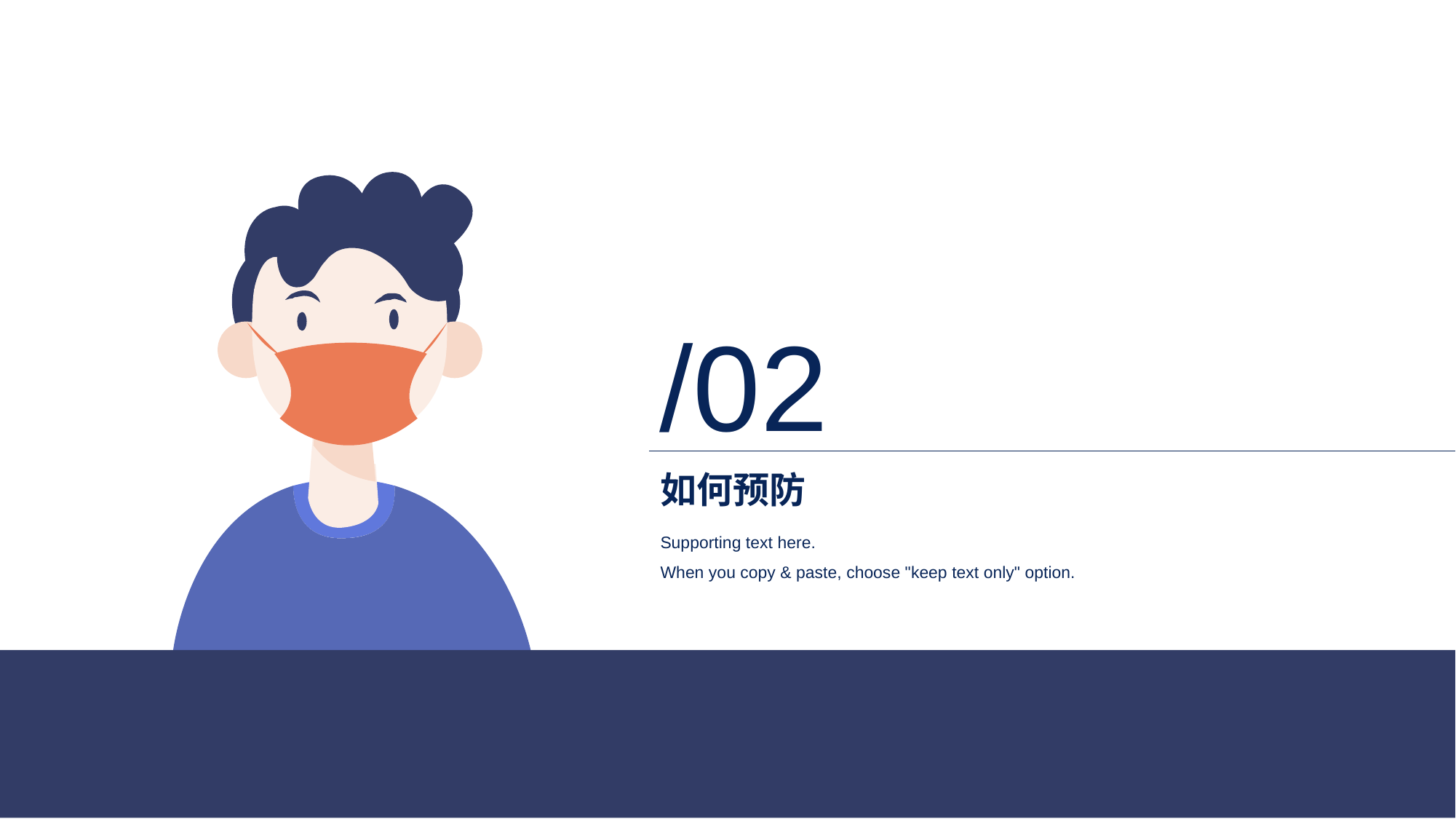

/02
# 如何预防
Supporting text here.
When you copy & paste, choose "keep text only" option.